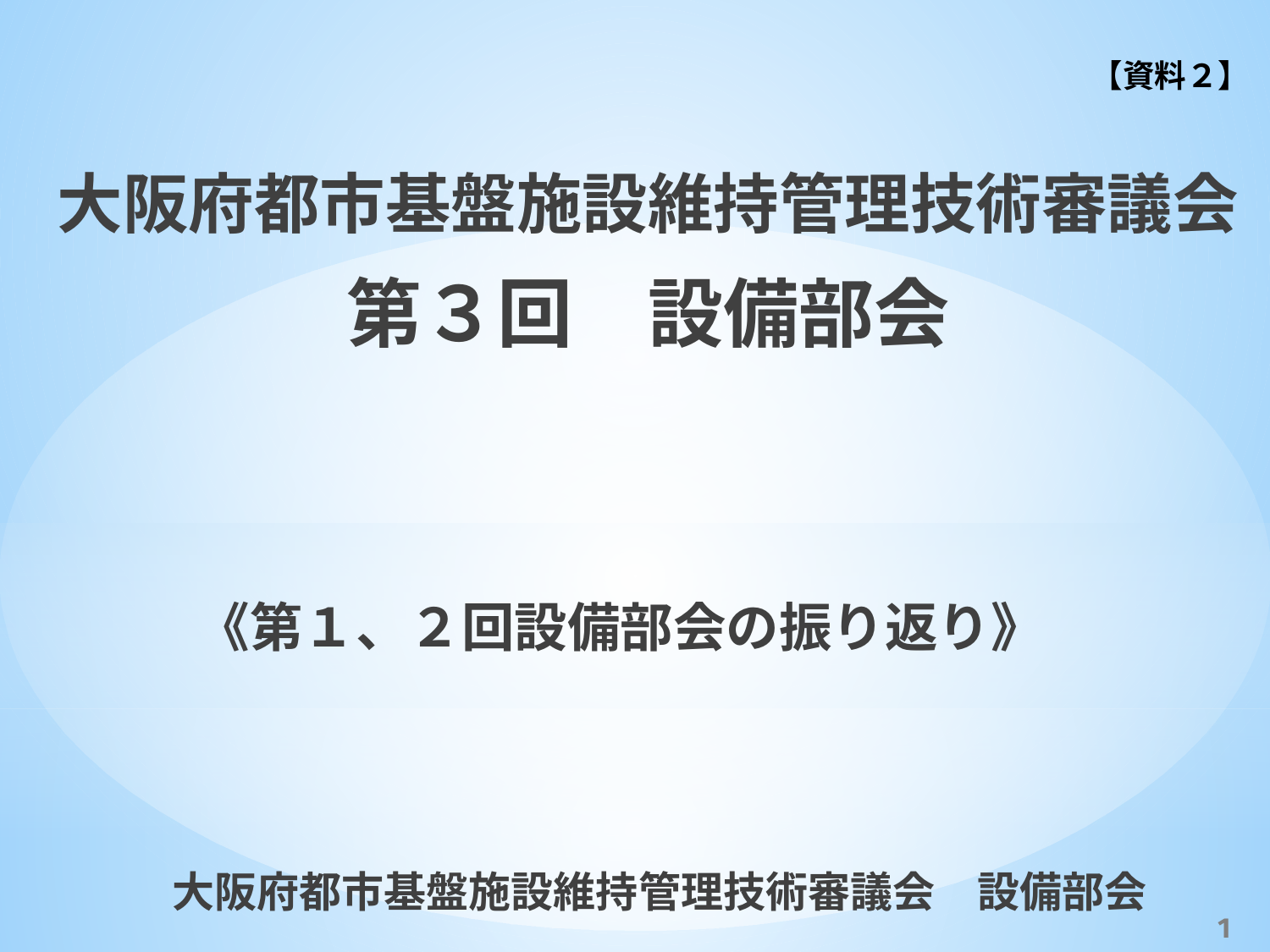

【資料２】
大阪府都市基盤施設維持管理技術審議会
第３回　設備部会
《第１、２回設備部会の振り返り》
　大阪府都市基盤施設維持管理技術審議会　設備部会
1